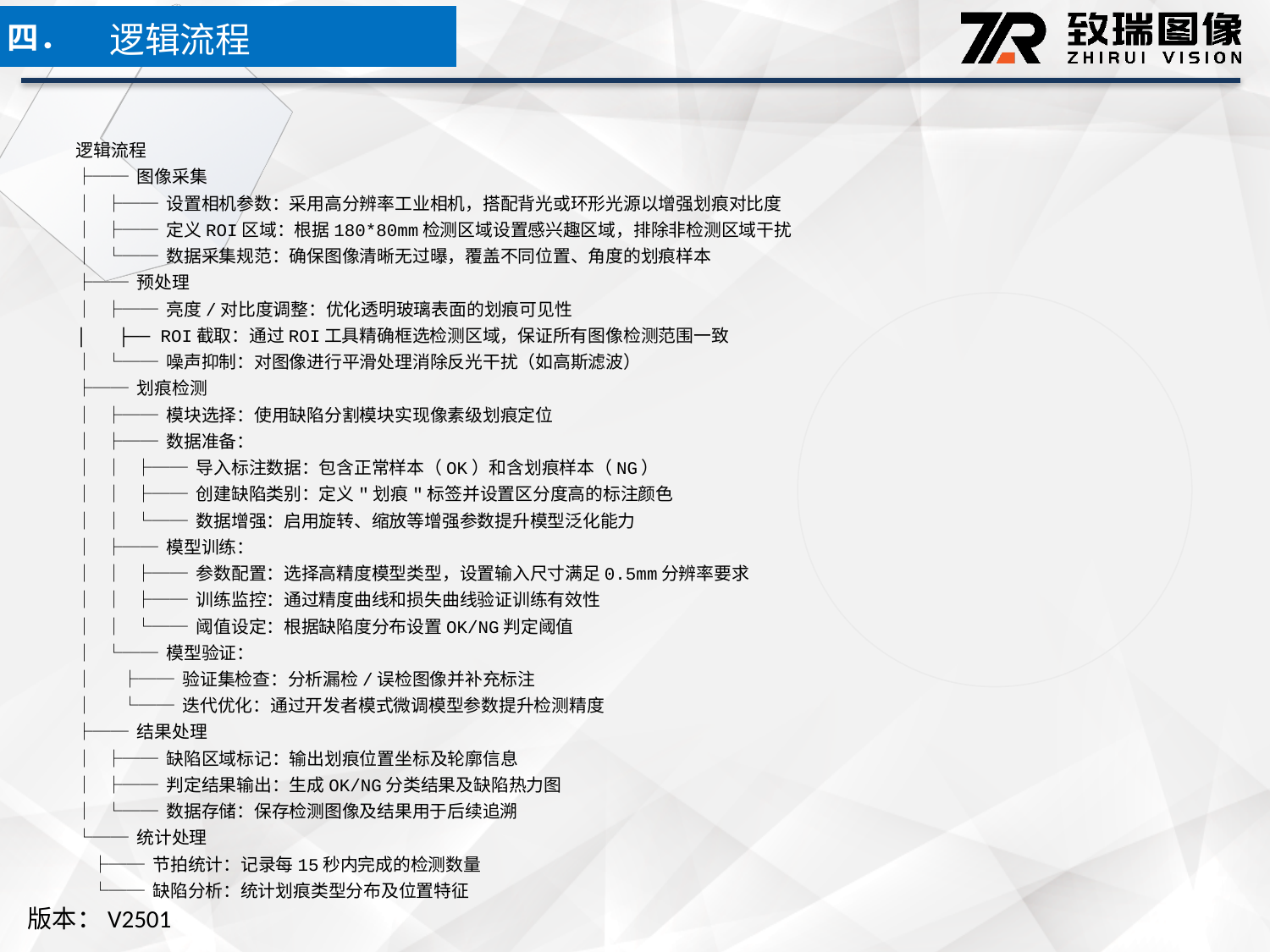

逻辑流程
四．

逻辑流程
├── 图像采集
│   ├── 设置相机参数：采用高分辨率工业相机，搭配背光或环形光源以增强划痕对比度
│   ├── 定义ROI区域：根据180*80mm检测区域设置感兴趣区域，排除非检测区域干扰
│   └── 数据采集规范：确保图像清晰无过曝，覆盖不同位置、角度的划痕样本
├── 预处理
│   ├── 亮度/对比度调整：优化透明玻璃表面的划痕可见性
│   ├── ROI截取：通过ROI工具精确框选检测区域，保证所有图像检测范围一致
│   └── 噪声抑制：对图像进行平滑处理消除反光干扰（如高斯滤波）
├── 划痕检测
│   ├── 模块选择：使用缺陷分割模块实现像素级划痕定位
│   ├── 数据准备：
│   │   ├── 导入标注数据：包含正常样本（OK）和含划痕样本（NG）
│   │   ├── 创建缺陷类别：定义"划痕"标签并设置区分度高的标注颜色
│   │   └── 数据增强：启用旋转、缩放等增强参数提升模型泛化能力
│   ├── 模型训练：
│   │   ├── 参数配置：选择高精度模型类型，设置输入尺寸满足0.5mm分辨率要求
│   │   ├── 训练监控：通过精度曲线和损失曲线验证训练有效性
│   │   └── 阈值设定：根据缺陷度分布设置OK/NG判定阈值
│   └── 模型验证：
│       ├── 验证集检查：分析漏检/误检图像并补充标注
│       └── 迭代优化：通过开发者模式微调模型参数提升检测精度
├── 结果处理
│   ├── 缺陷区域标记：输出划痕位置坐标及轮廓信息
│   ├── 判定结果输出：生成OK/NG分类结果及缺陷热力图
│   └── 数据存储：保存检测图像及结果用于后续追溯
└── 统计处理
    ├── 节拍统计：记录每15秒内完成的检测数量
    └── 缺陷分析：统计划痕类型分布及位置特征